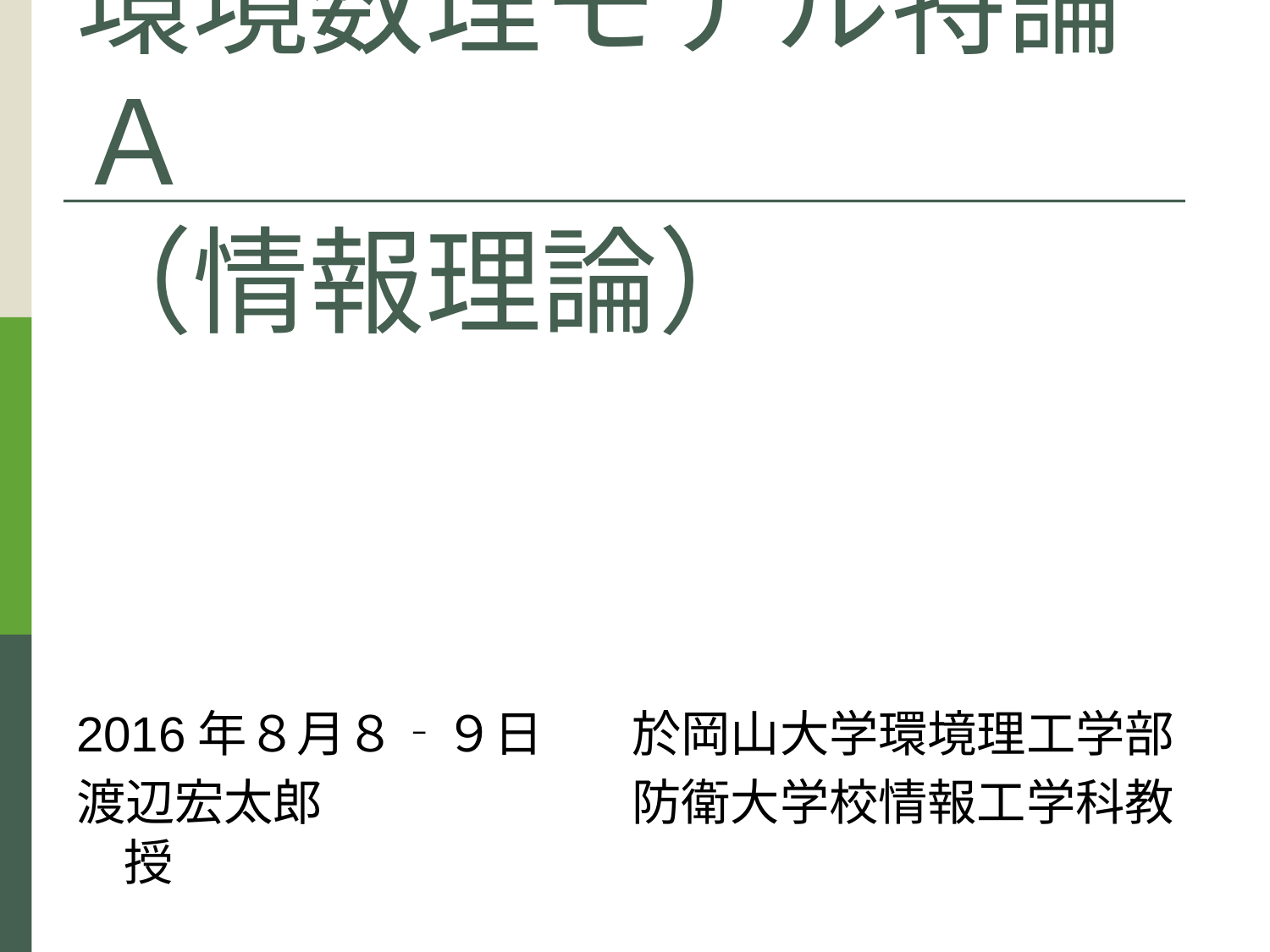

# 環境数理モデル特論Ａ （情報理論）
2016年８月８‐９日	於岡山大学環境理工学部
渡辺宏太郎			防衛大学校情報工学科教授